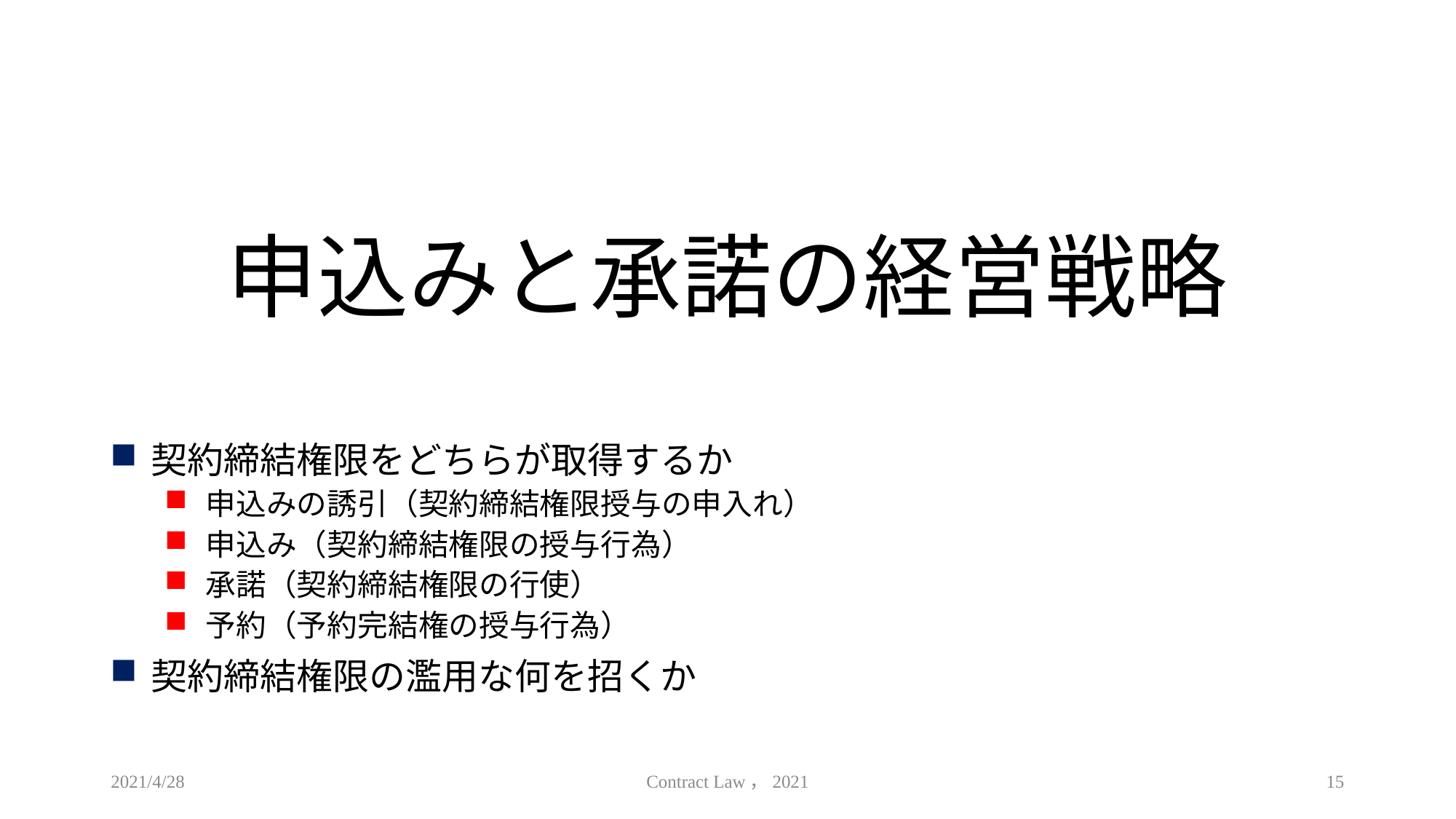

# 申込みと承諾の経営戦略
契約締結権限をどちらが取得するか
申込みの誘引（契約締結権限授与の申入れ）
申込み（契約締結権限の授与行為）
承諾（契約締結権限の行使）
予約（予約完結権の授与行為）
契約締結権限の濫用な何を招くか
2021/4/28
Contract Law，2021
15